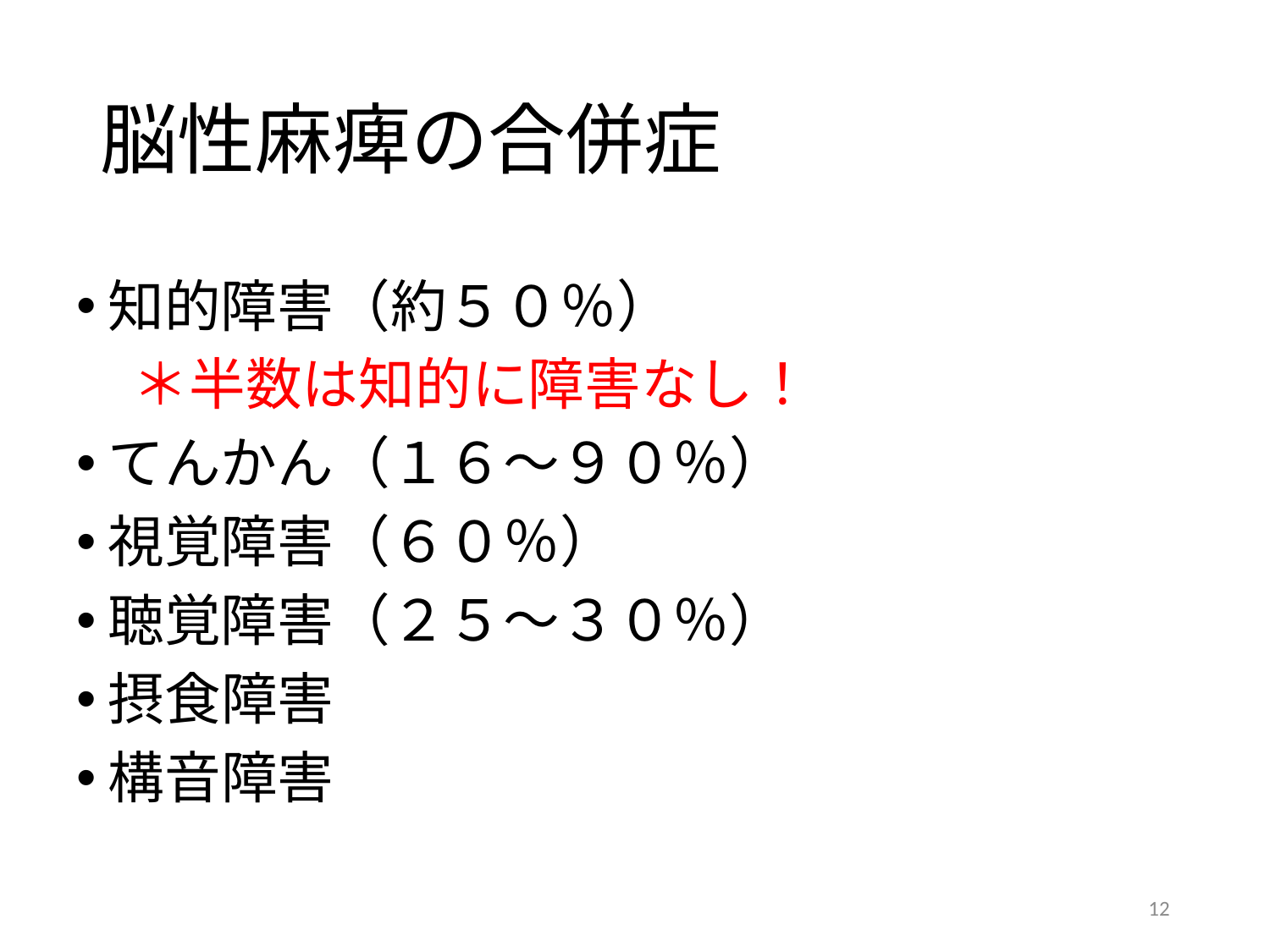

# 脳性麻痺の合併症
知的障害（約５０％）
　＊半数は知的に障害なし！
てんかん（１６〜９０％）
視覚障害（６０％）
聴覚障害（２５〜３０％）
摂食障害
構音障害

12